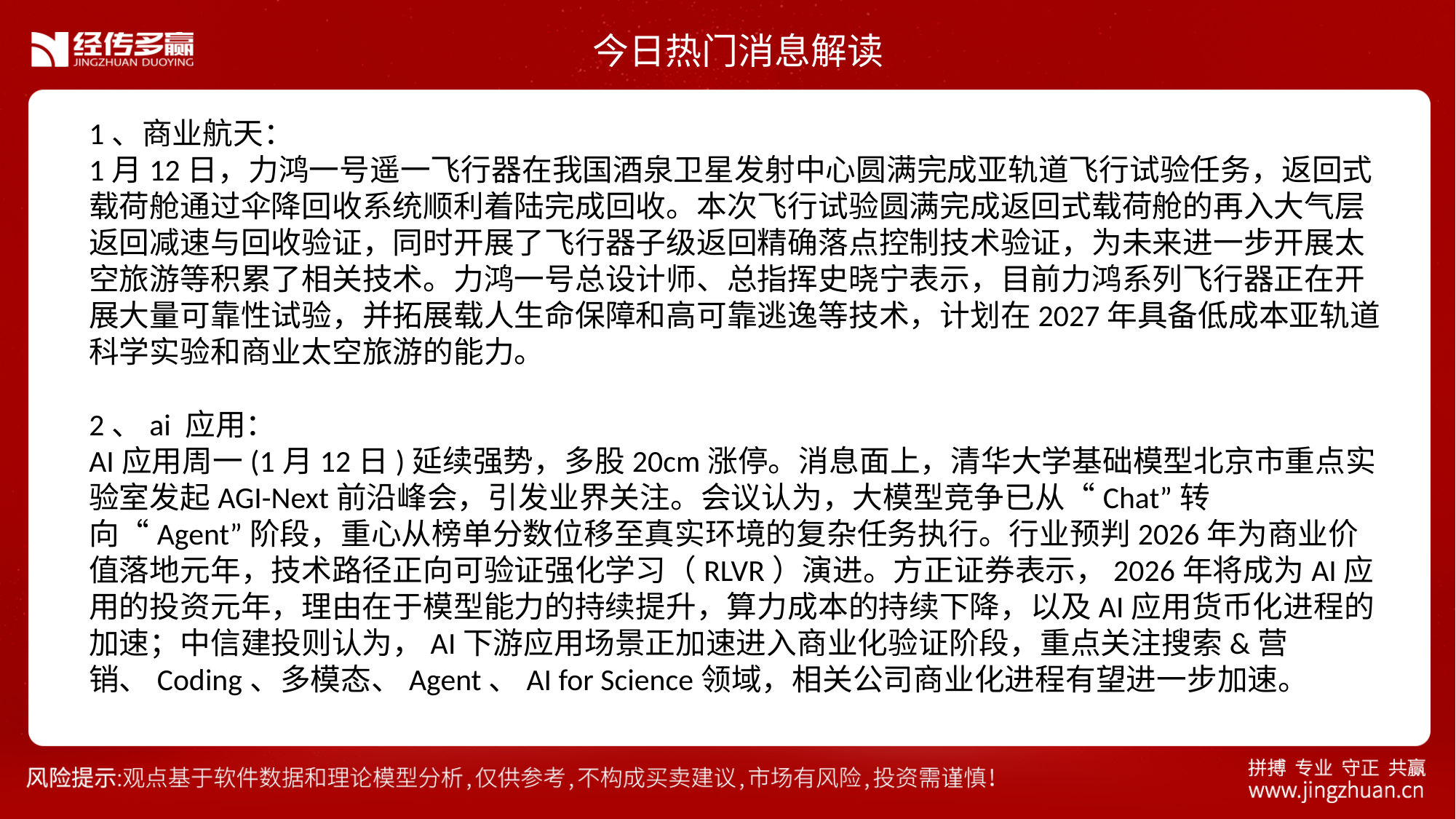

今日热门消息解读
1、商业航天：
1月12日，力鸿一号遥一飞行器在我国酒泉卫星发射中心圆满完成亚轨道飞行试验任务，返回式载荷舱通过伞降回收系统顺利着陆完成回收。本次飞行试验圆满完成返回式载荷舱的再入大气层返回减速与回收验证，同时开展了飞行器子级返回精确落点控制技术验证，为未来进一步开展太空旅游等积累了相关技术。力鸿一号总设计师、总指挥史晓宁表示，目前力鸿系列飞行器正在开展大量可靠性试验，并拓展载人生命保障和高可靠逃逸等技术，计划在2027年具备低成本亚轨道科学实验和商业太空旅游的能力。

2、ai 应用：
AI应用周一(1月12日)延续强势，多股20cm涨停。消息面上，清华大学基础模型北京市重点实验室发起AGI-Next前沿峰会，引发业界关注。会议认为，大模型竞争已从“Chat”转向“Agent”阶段，重心从榜单分数位移至真实环境的复杂任务执行。行业预判2026年为商业价值落地元年，技术路径正向可验证强化学习（RLVR）演进。方正证券表示，2026年将成为AI应用的投资元年，理由在于模型能力的持续提升，算力成本的持续下降，以及AI应用货币化进程的加速；中信建投则认为，AI下游应用场景正加速进入商业化验证阶段，重点关注搜索&营销、Coding、多模态、Agent、AI for Science领域，相关公司商业化进程有望进一步加速。